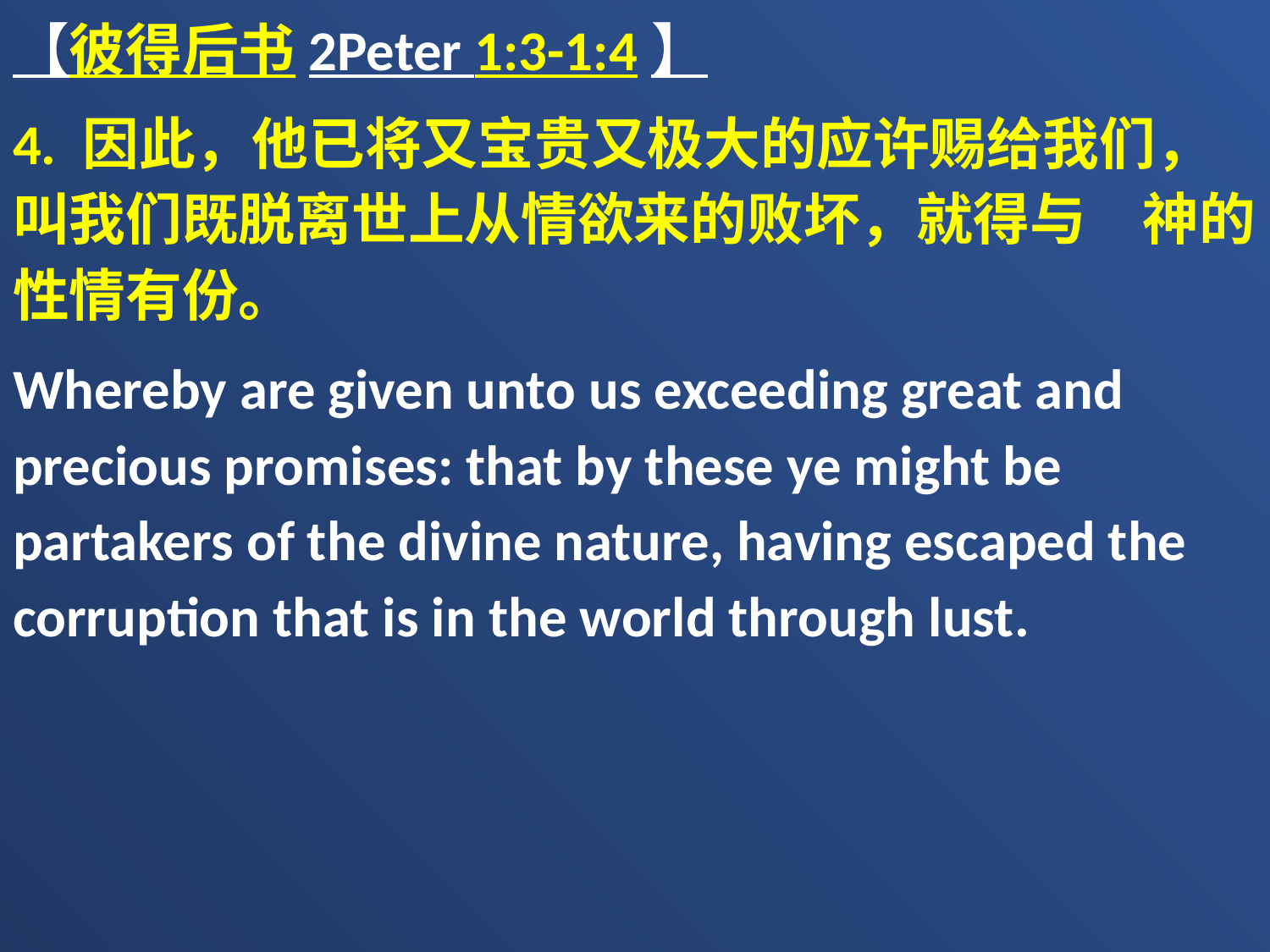

【彼得后书2Peter 1:3-1:4】
4. 因此，他已将又宝贵又极大的应许赐给我们，叫我们既脱离世上从情欲来的败坏，就得与　神的性情有份。
Whereby are given unto us exceeding great and precious promises: that by these ye might be partakers of the divine nature, having escaped the corruption that is in the world through lust.